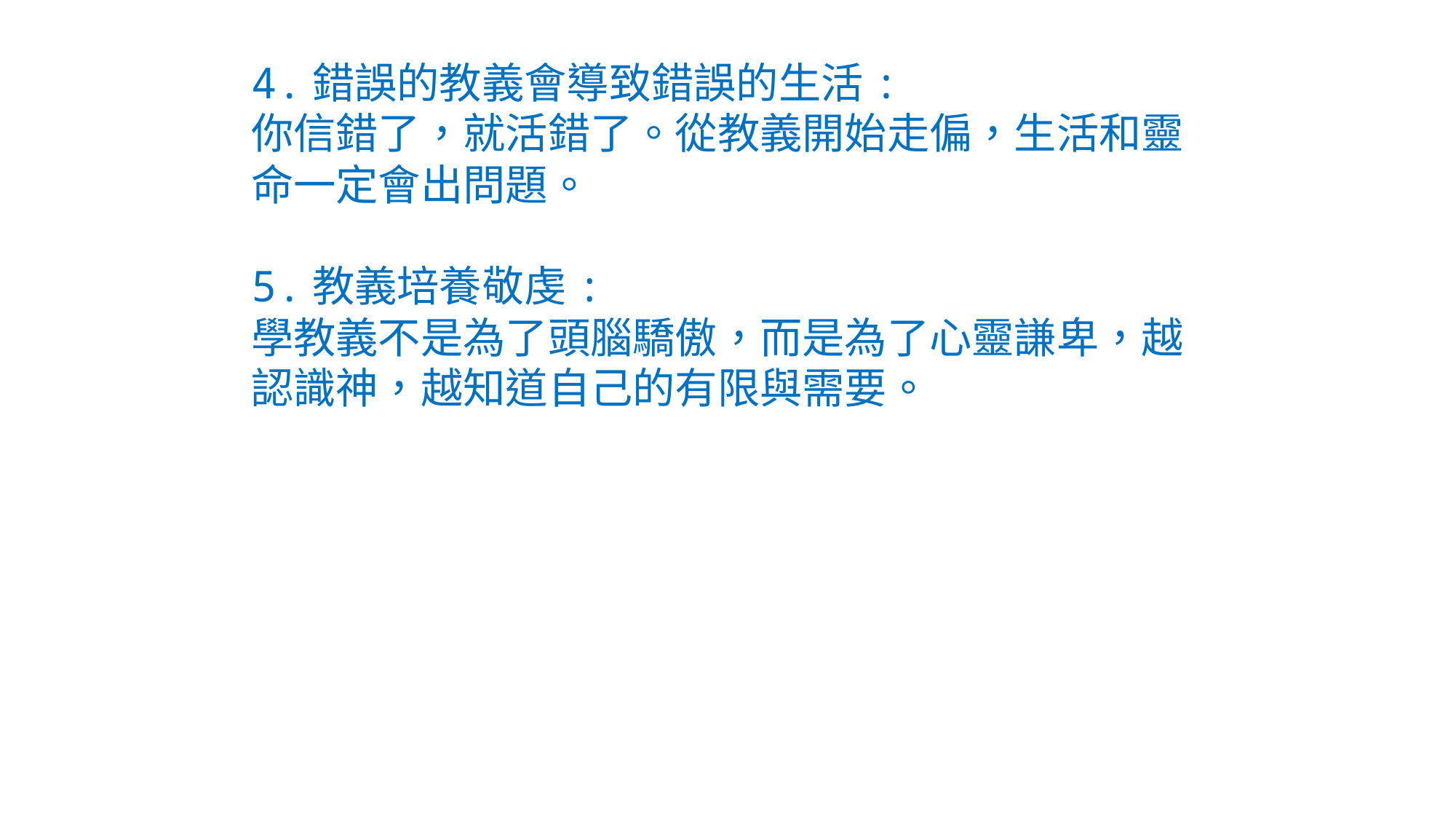

4.錯誤的教義會導致錯誤的生活:
你信錯了，就活錯了。從教義開始走偏，生活和靈命一定會出問題。

5.教義培養敬虔:
學教義不是為了頭腦驕傲，而是為了心靈謙卑，越認識神，越知道自己的有限與需要。